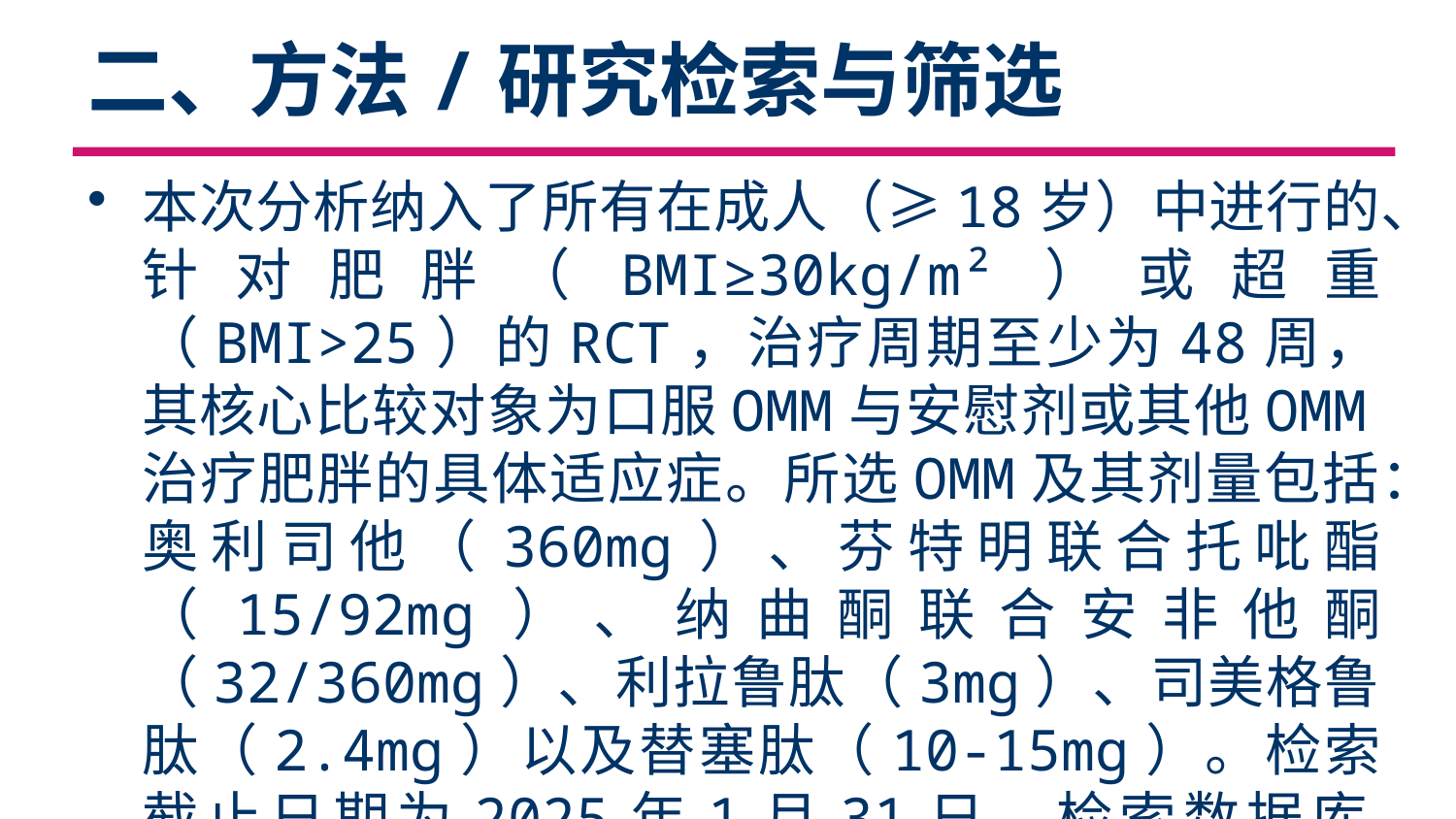

# 二、方法/研究检索与筛选

本次分析纳入了所有在成人（≥18岁）中进行的、针对肥胖（BMI≥30kg/m²）或超重（BMI>25）的RCT，治疗周期至少为48周，其核心比较对象为口服OMM与安慰剂或其他OMM治疗肥胖的具体适应症。所选OMM及其剂量包括：奥利司他（360mg）、芬特明联合托吡酯（15/92mg）、纳曲酮联合安非他酮（32/360mg）、利拉鲁肽（3mg）、司美格鲁肽（2.4mg）以及替塞肽（10-15mg）。检索截止日期为2025年1月31日，检索数据库PubMed和Embase。